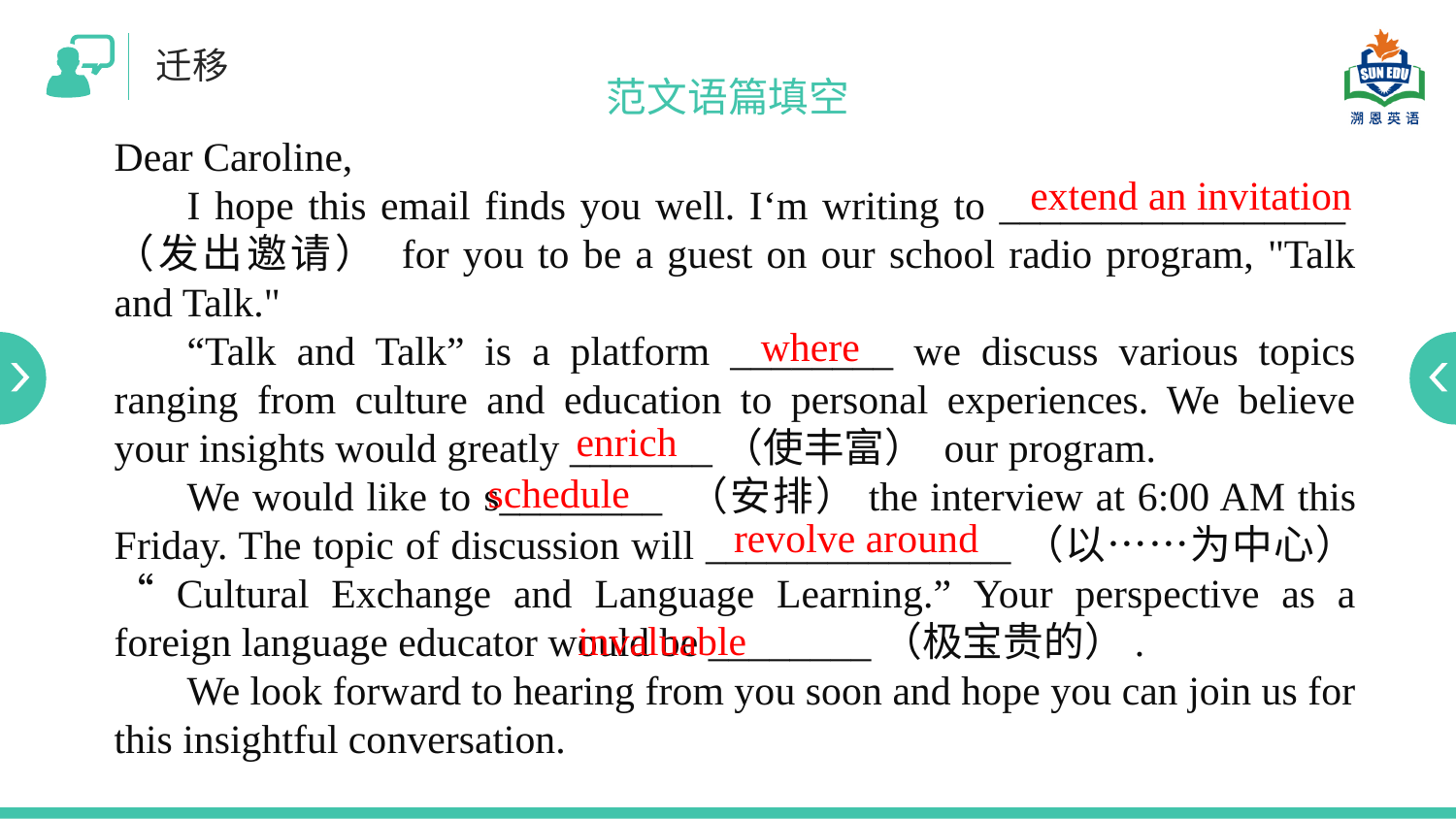

迁移
范文语篇填空
Dear Caroline,
I hope this email finds you well. I‘m writing to _________________（发出邀请） for you to be a guest on our school radio program, "Talk and Talk."
“Talk and Talk” is a platform ________ we discuss various topics ranging from culture and education to personal experiences. We believe your insights would greatly _______（使丰富） our program.
We would like to s________ （安排）the interview at 6:00 AM this Friday. The topic of discussion will _______________（以……为中心）“Cultural Exchange and Language Learning.” Your perspective as a foreign language educator would be ________（极宝贵的）.
We look forward to hearing from you soon and hope you can join us for this insightful conversation.
extend an invitation
where

enrich
schedule
revolve around
invaluable